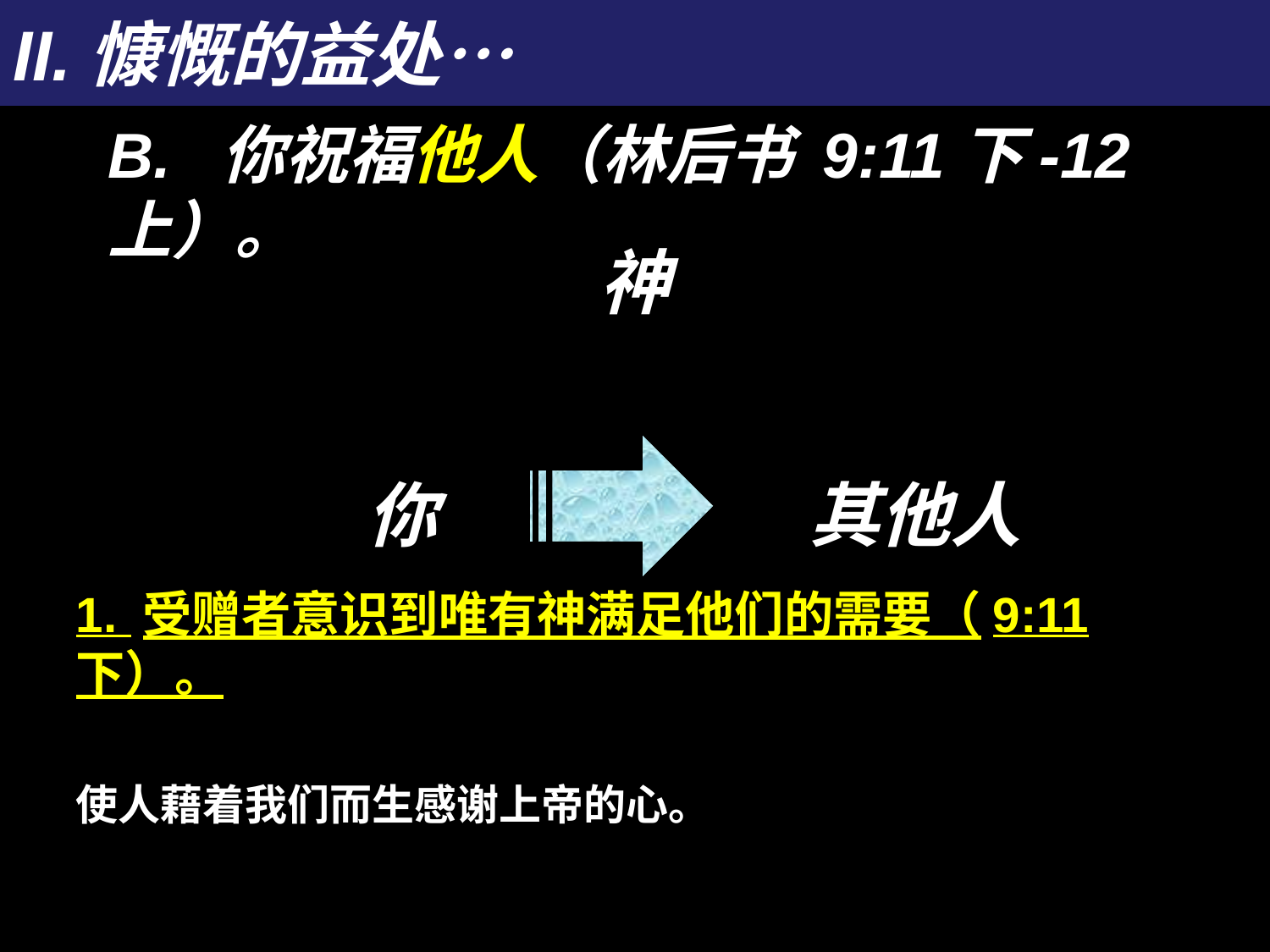

# II.慷慨的益处…
B.  你祝福他人（林后书 9:11下-12上）。
神

你
其他人
1. 受赠者意识到唯有神满足他们的需要（9:11下）。

使人藉着我们而生感谢上帝的心。